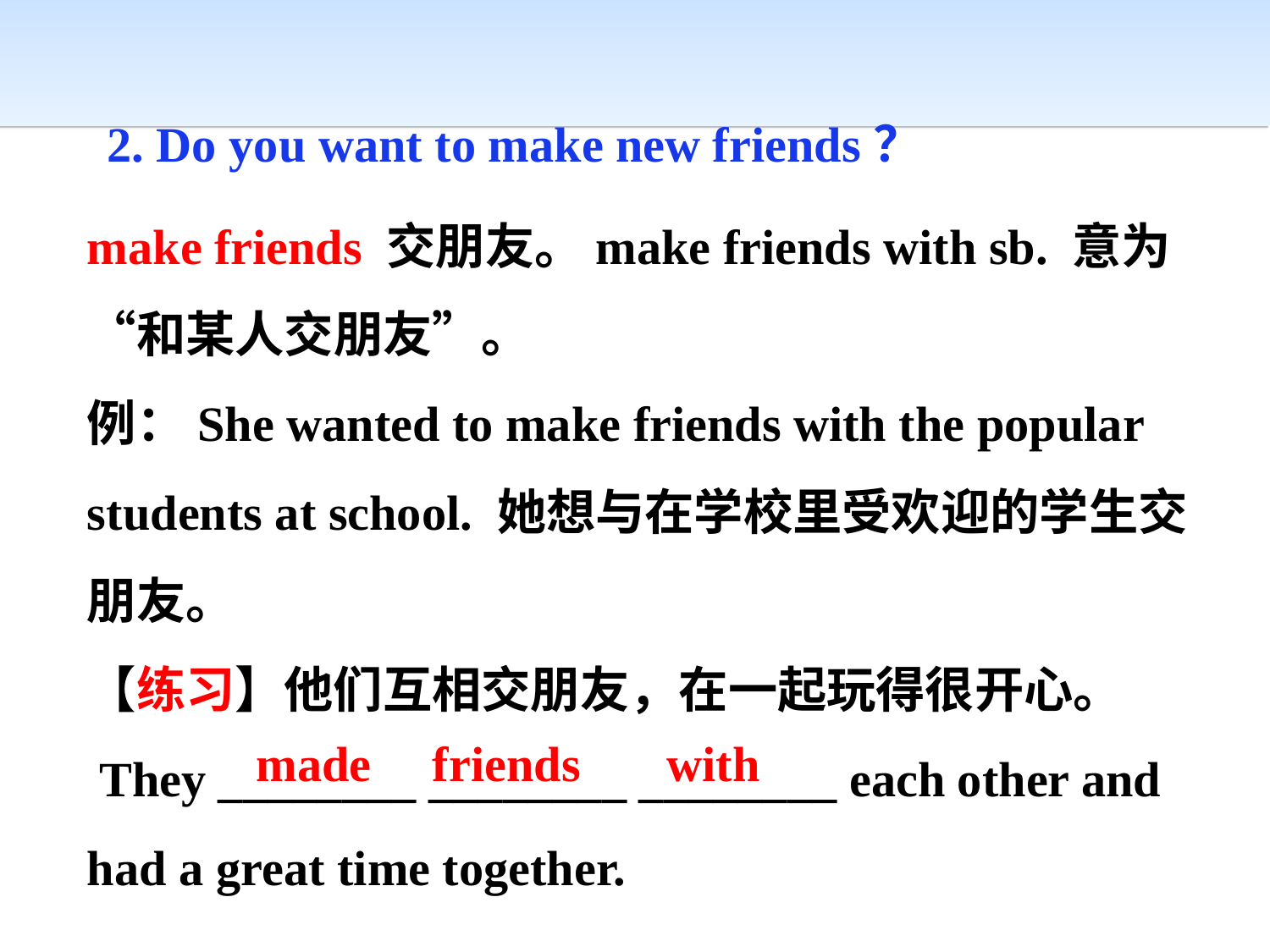

2. Do you want to make new friends？
make friends 交朋友。make friends with sb. 意为“和某人交朋友”。
例：She wanted to make friends with the popular students at school. 她想与在学校里受欢迎的学生交朋友。
【练习】他们互相交朋友，在一起玩得很开心。
 They ________ ________ ________ each other and    had a great time together.
made     friends       with